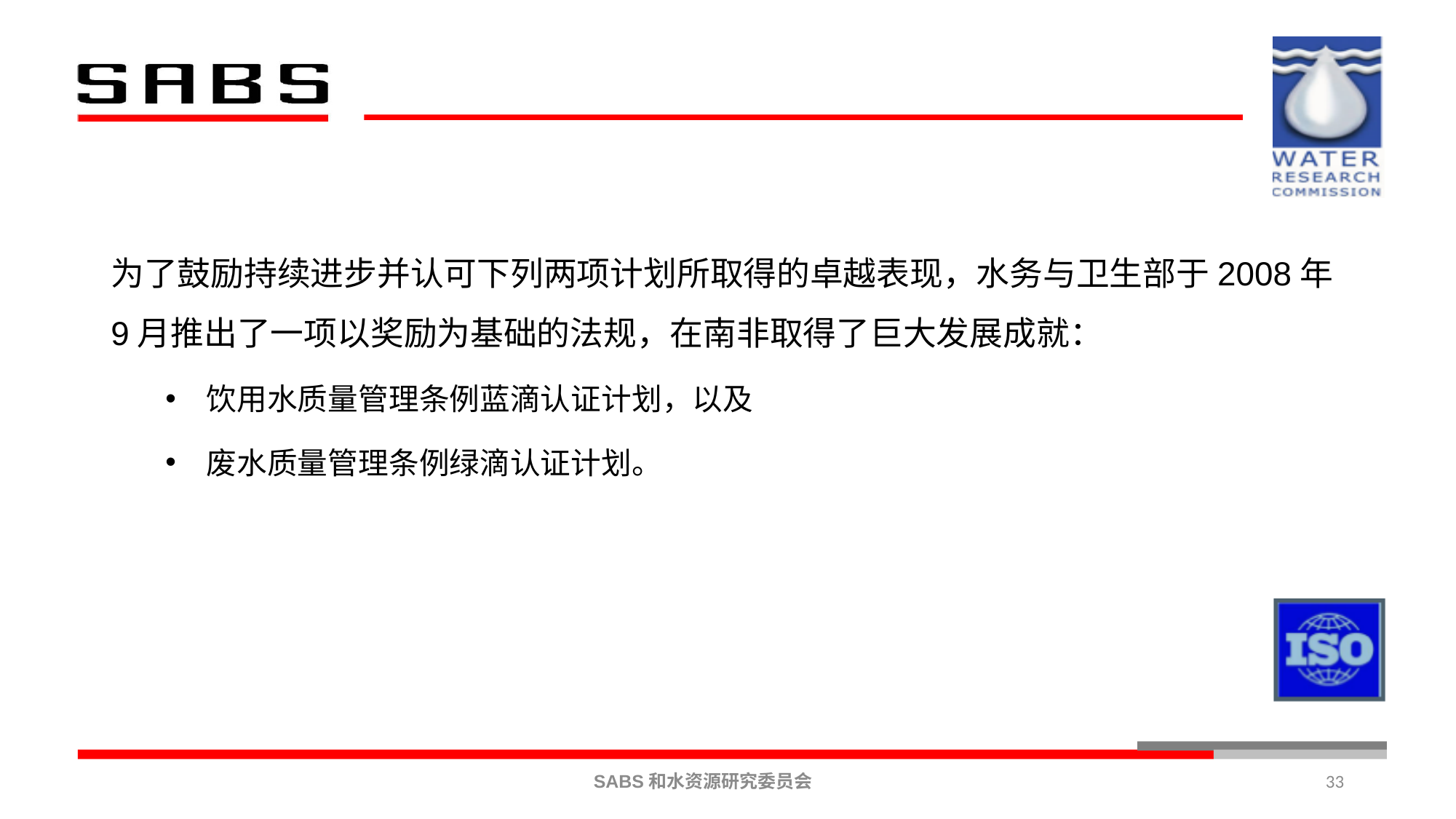

为了鼓励持续进步并认可下列两项计划所取得的卓越表现，水务与卫生部于2008年9月推出了一项以奖励为基础的法规，在南非取得了巨大发展成就：
饮用水质量管理条例蓝滴认证计划，以及
废水质量管理条例绿滴认证计划。

33